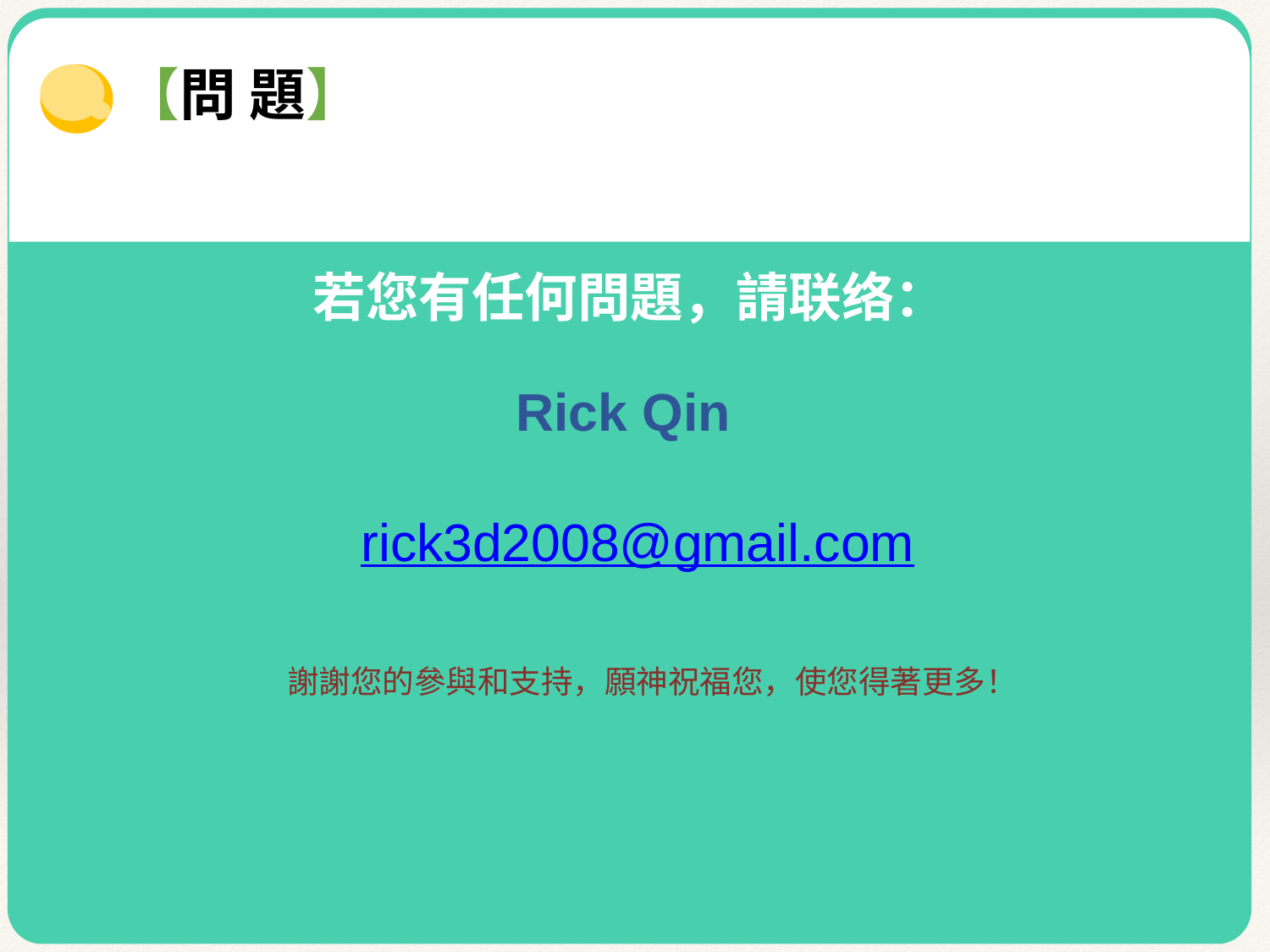

【問 題】

若您有任何問題，請联络：
Rick Qin
 rick3d2008@gmail.com
謝謝您的參與和支持，願神祝福您，使您得著更多！